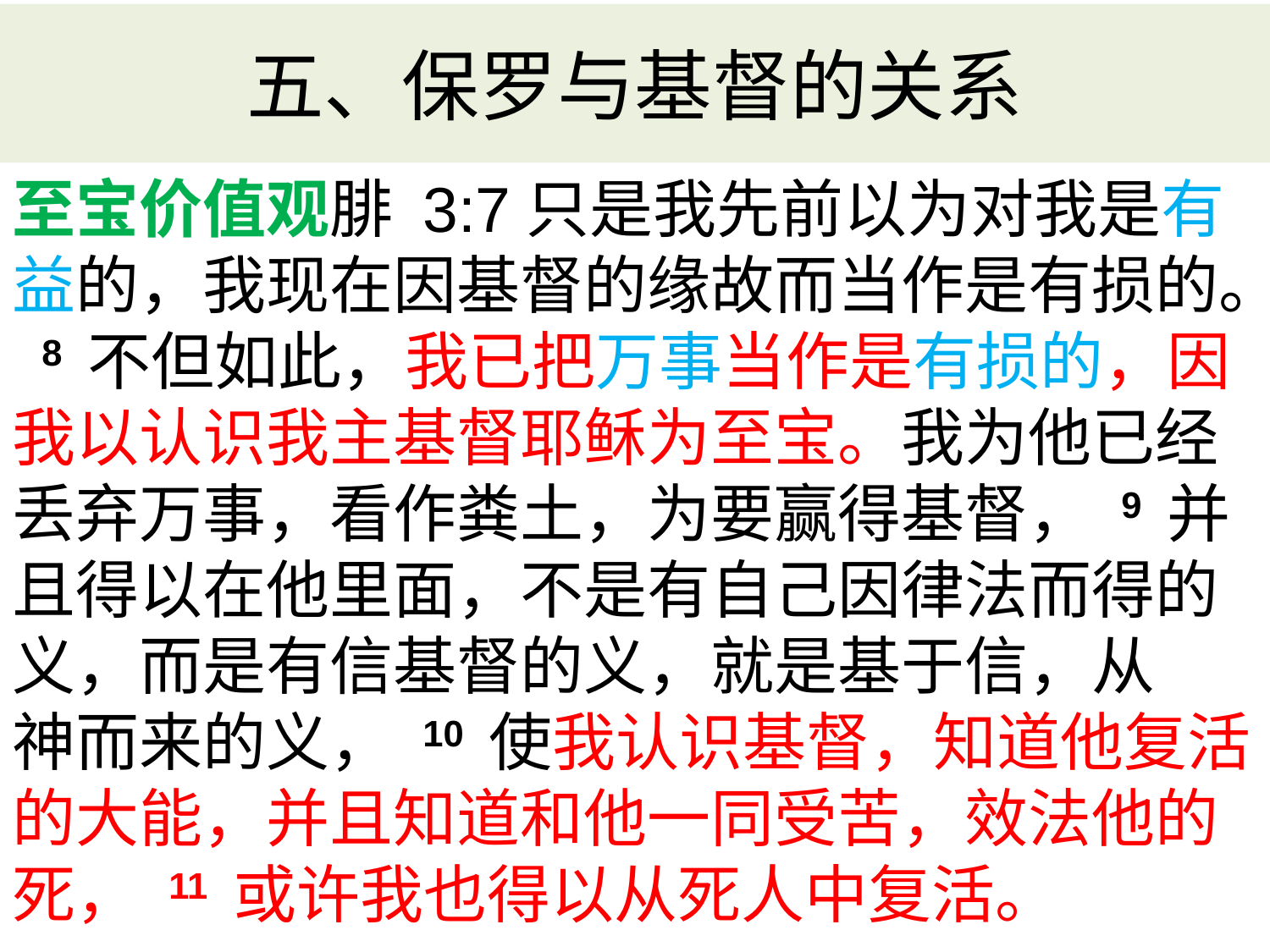

# 五、保罗与基督的关系
至宝价值观腓 3:7只是我先前以为对我是有益的，我现在因基督的缘故而当作是有损的。 8 不但如此，我已把万事当作是有损的，因我以认识我主基督耶稣为至宝。我为他已经丢弃万事，看作粪土，为要赢得基督， 9 并且得以在他里面，不是有自己因律法而得的义，而是有信基督的义，就是基于信，从　神而来的义， 10 使我认识基督，知道他复活的大能，并且知道和他一同受苦，效法他的死， 11 或许我也得以从死人中复活。